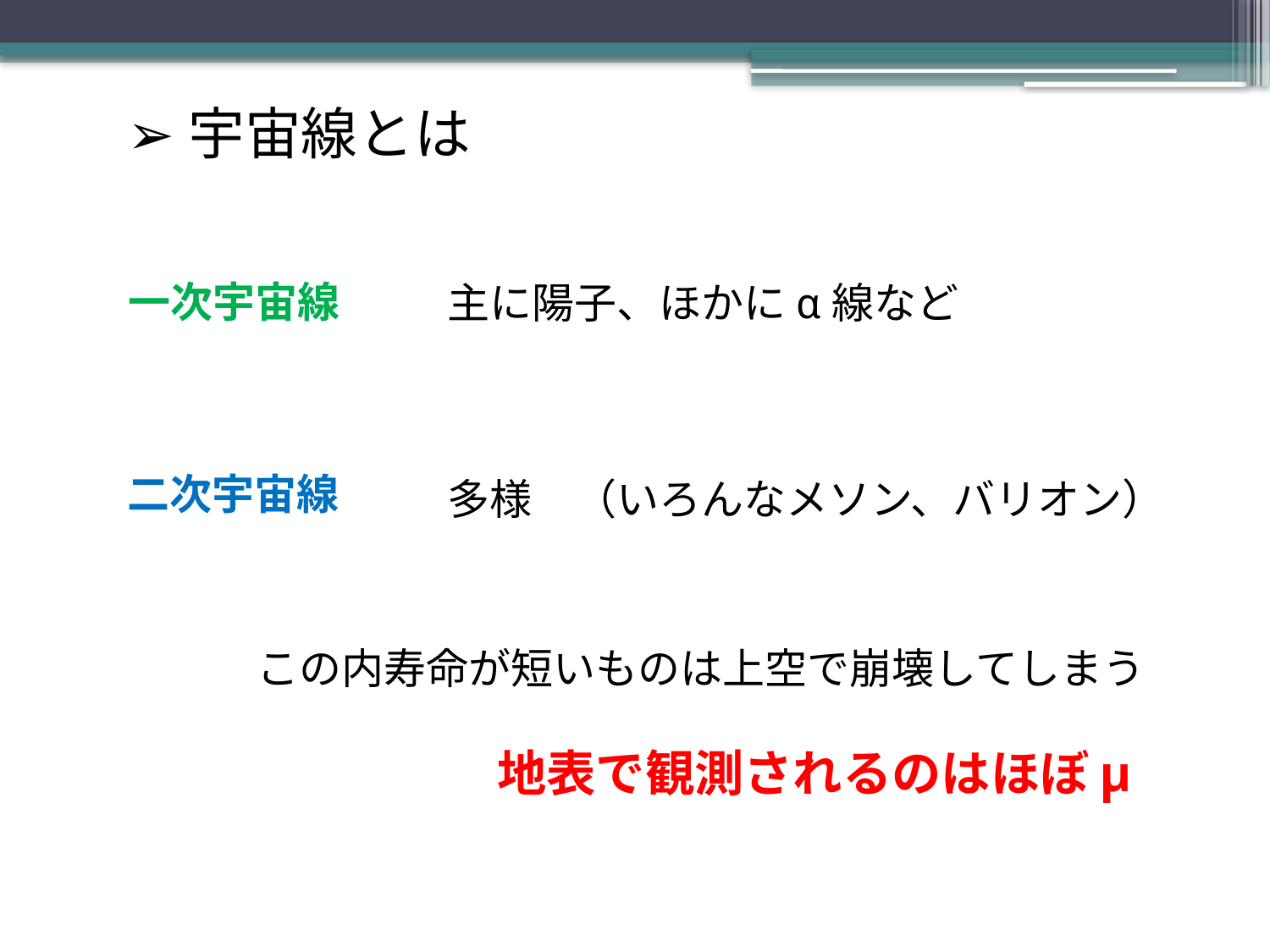

➢宇宙線とは
一次宇宙線
主に陽子、ほかにα線など
二次宇宙線
多様　（いろんなメソン、バリオン）
この内寿命が短いものは上空で崩壊してしまう
地表で観測されるのはほぼμ